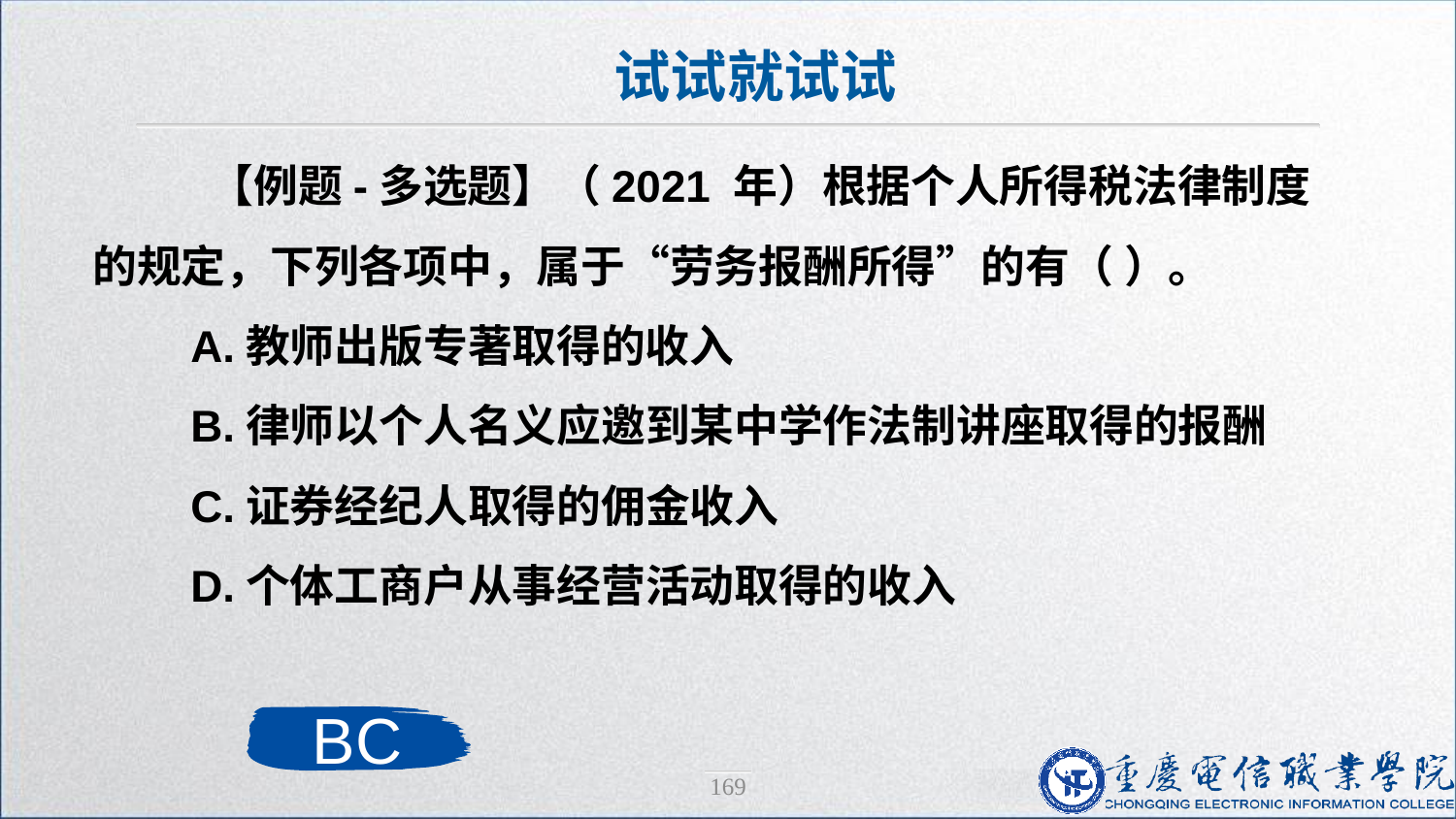

试试就试试
  【例题-多选题】（2021 年）根据个人所得税法律制度的规定，下列各项中，属于“劳务报酬所得”的有（ ）。
 A.教师出版专著取得的收入
 B.律师以个人名义应邀到某中学作法制讲座取得的报酬
 C.证券经纪人取得的佣金收入
 D.个体工商户从事经营活动取得的收入
BC

169